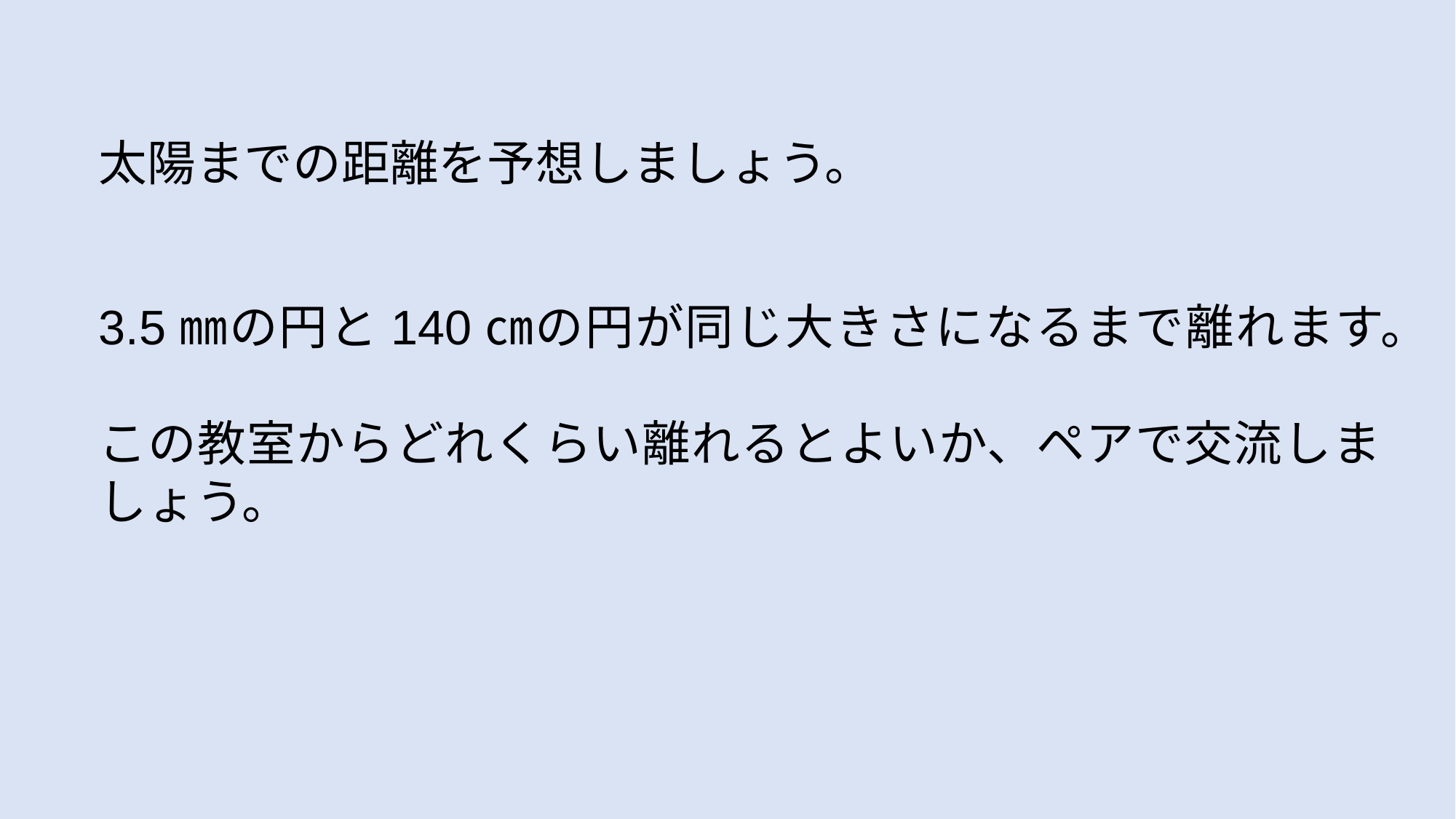

太陽までの距離を予想しましょう。
3.5㎜の円と140㎝の円が同じ大きさになるまで離れます。

この教室からどれくらい離れるとよいか、ペアで交流しましょう。